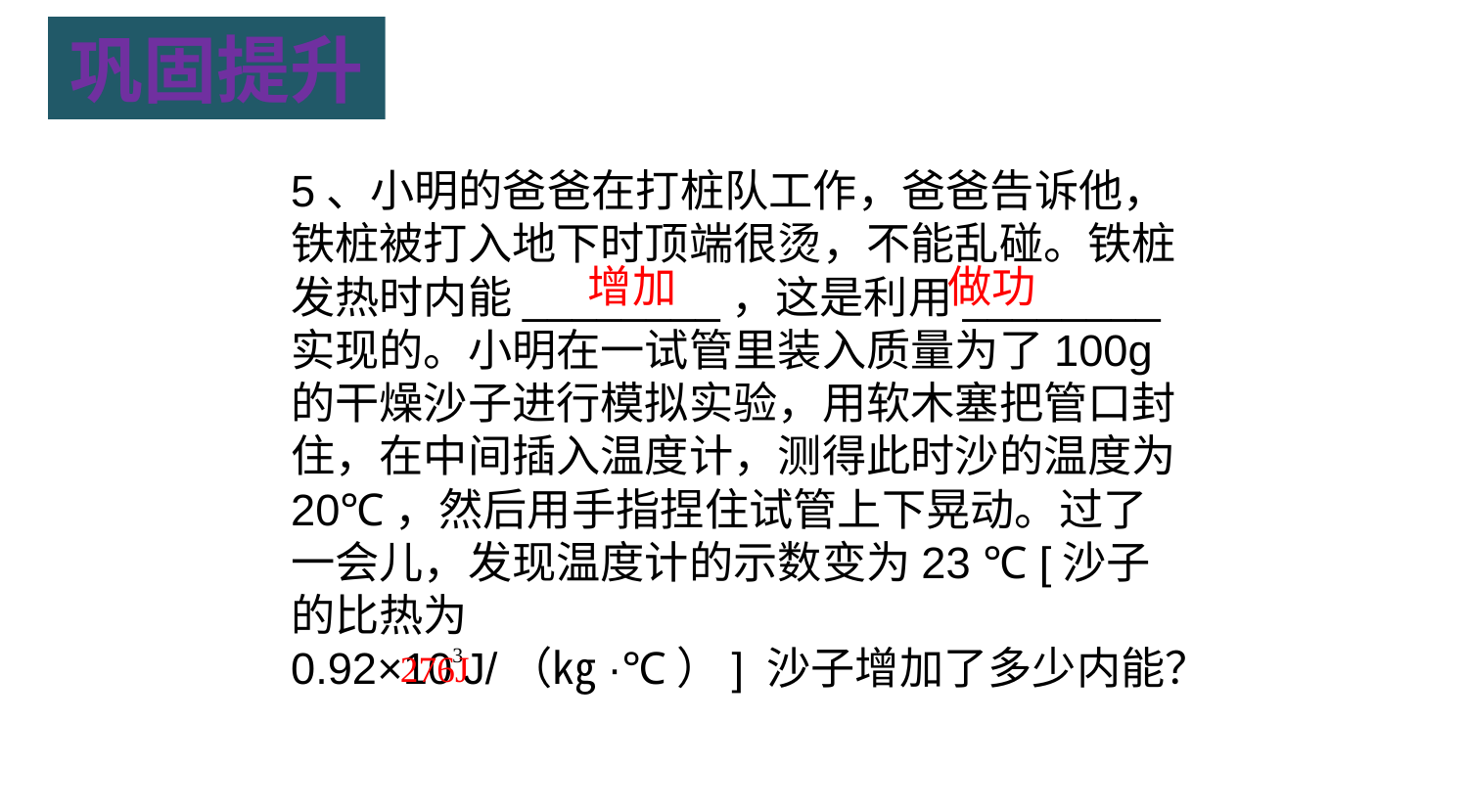

巩固提升
5、小明的爸爸在打桩队工作，爸爸告诉他，铁桩被打入地下时顶端很烫，不能乱碰。铁桩发热时内能________，这是利用________实现的。小明在一试管里装入质量为了100g的干燥沙子进行模拟实验，用软木塞把管口封住，在中间插入温度计，测得此时沙的温度为20℃，然后用手指捏住试管上下晃动。过了一会儿，发现温度计的示数变为23 ℃ [沙子的比热为
0.92×103J/（㎏·℃）] 沙子增加了多少内能？
增加                           做功
276J